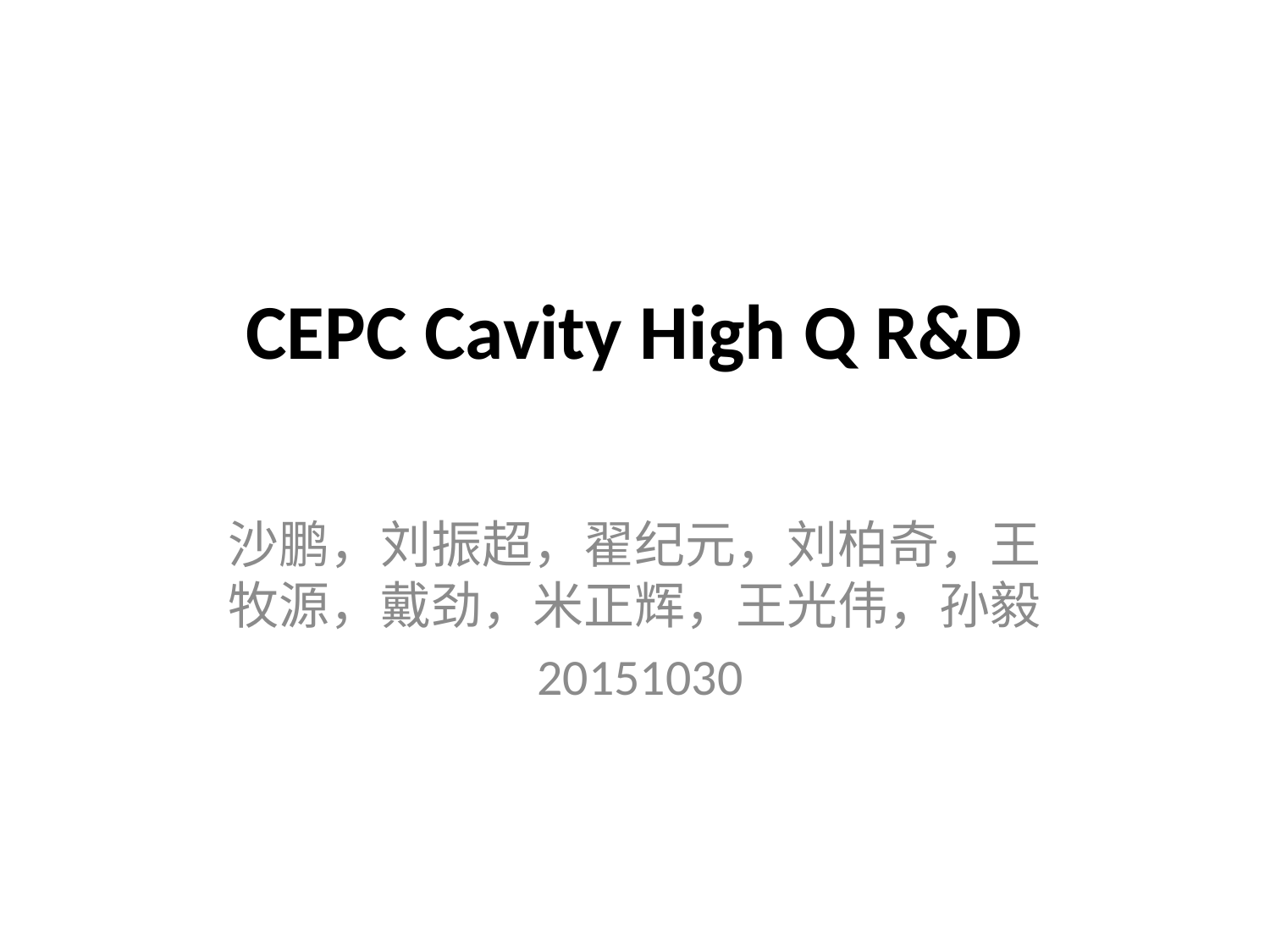

# CEPC Cavity High Q R&D
沙鹏，刘振超，翟纪元，刘柏奇，王牧源，戴劲，米正辉，王光伟，孙毅
 20151030